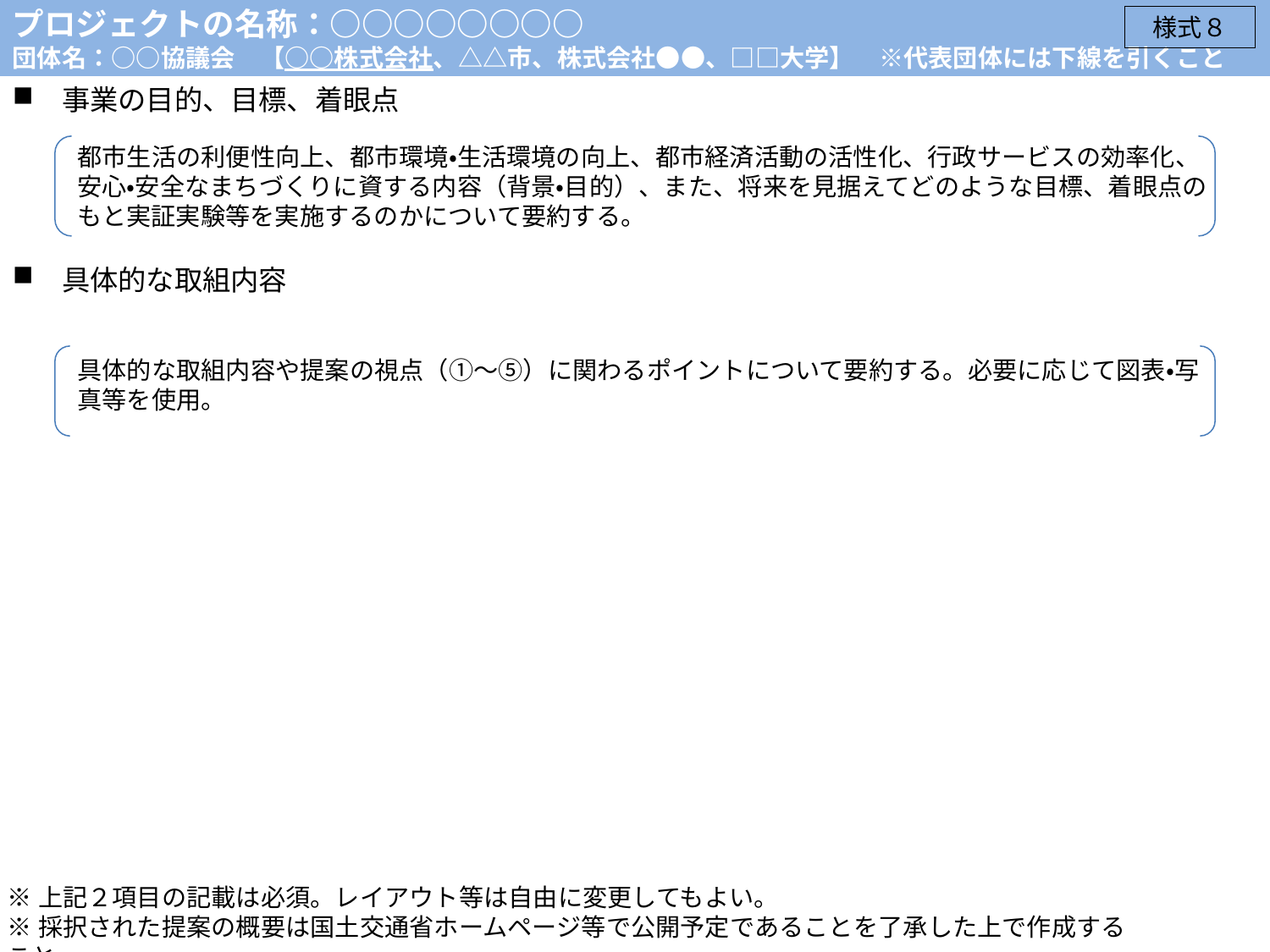

プロジェクトの名称：○○○○○○○○
団体名：○○協議会　【○○株式会社、△△市、株式会社●●、□□大学】　※代表団体には下線を引くこと
様式８
　事業の目的、目標、着眼点
都市生活の利便性向上、都市環境・生活環境の向上、都市経済活動の活性化、行政サービスの効率化、安心・安全なまちづくりに資する内容（背景・目的）、また、将来を見据えてどのような目標、着眼点のもと実証実験等を実施するのかについて要約する。

　具体的な取組内容

具体的な取組内容や提案の視点（①～⑤）に関わるポイントについて要約する。必要に応じて図表・写真等を使用。
※上記２項目の記載は必須。レイアウト等は自由に変更してもよい。
※採択された提案の概要は国土交通省ホームページ等で公開予定であることを了承した上で作成すること。